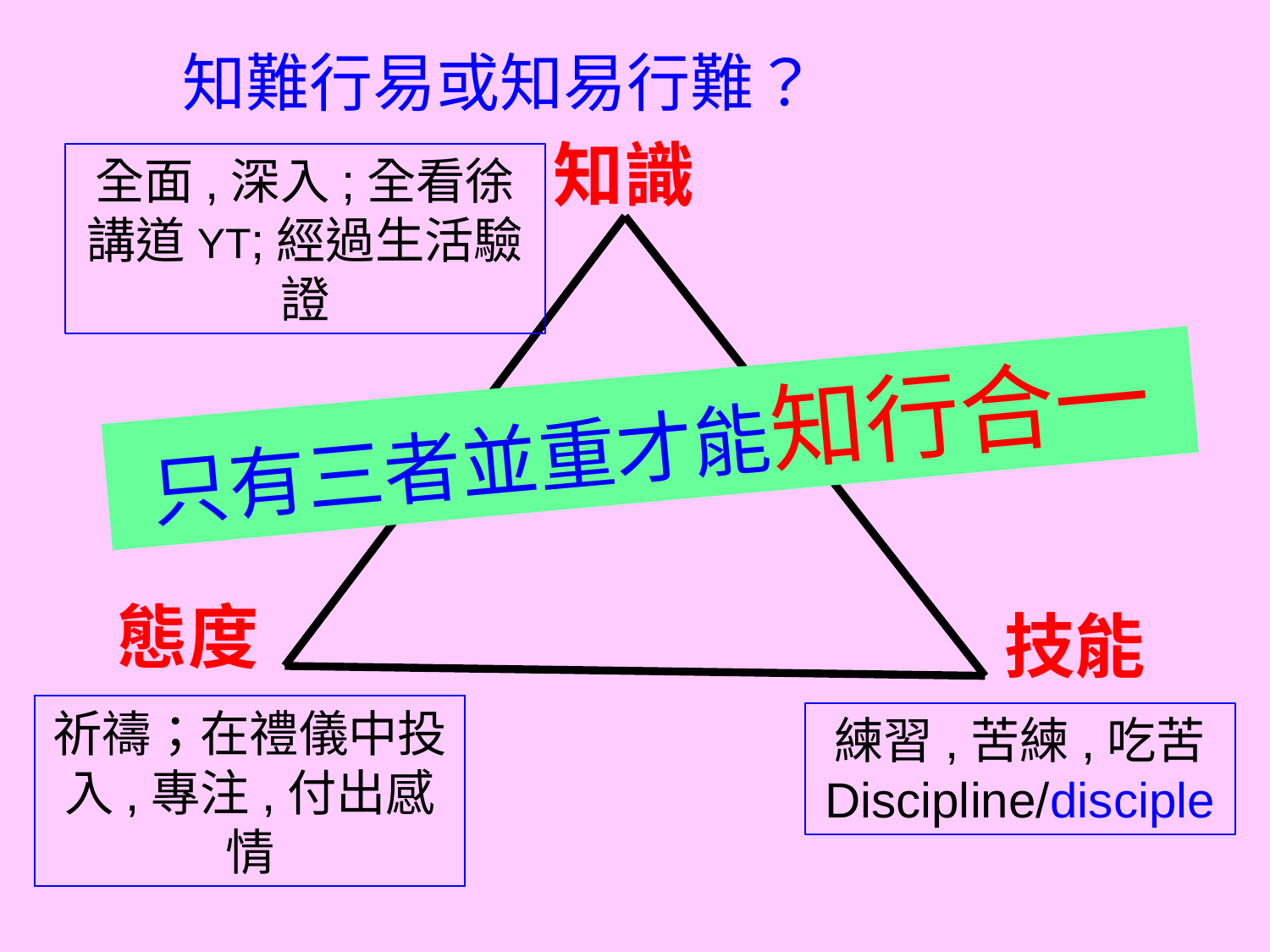

知難行易或知易行難？

知識
全面,深入;全看徐講道YT;經過生活驗證

只有三者並重才能知行合一
態度
技能

祈禱；在禮儀中投入,專注,付出感情
練習,苦練,吃苦
Discipline/disciple